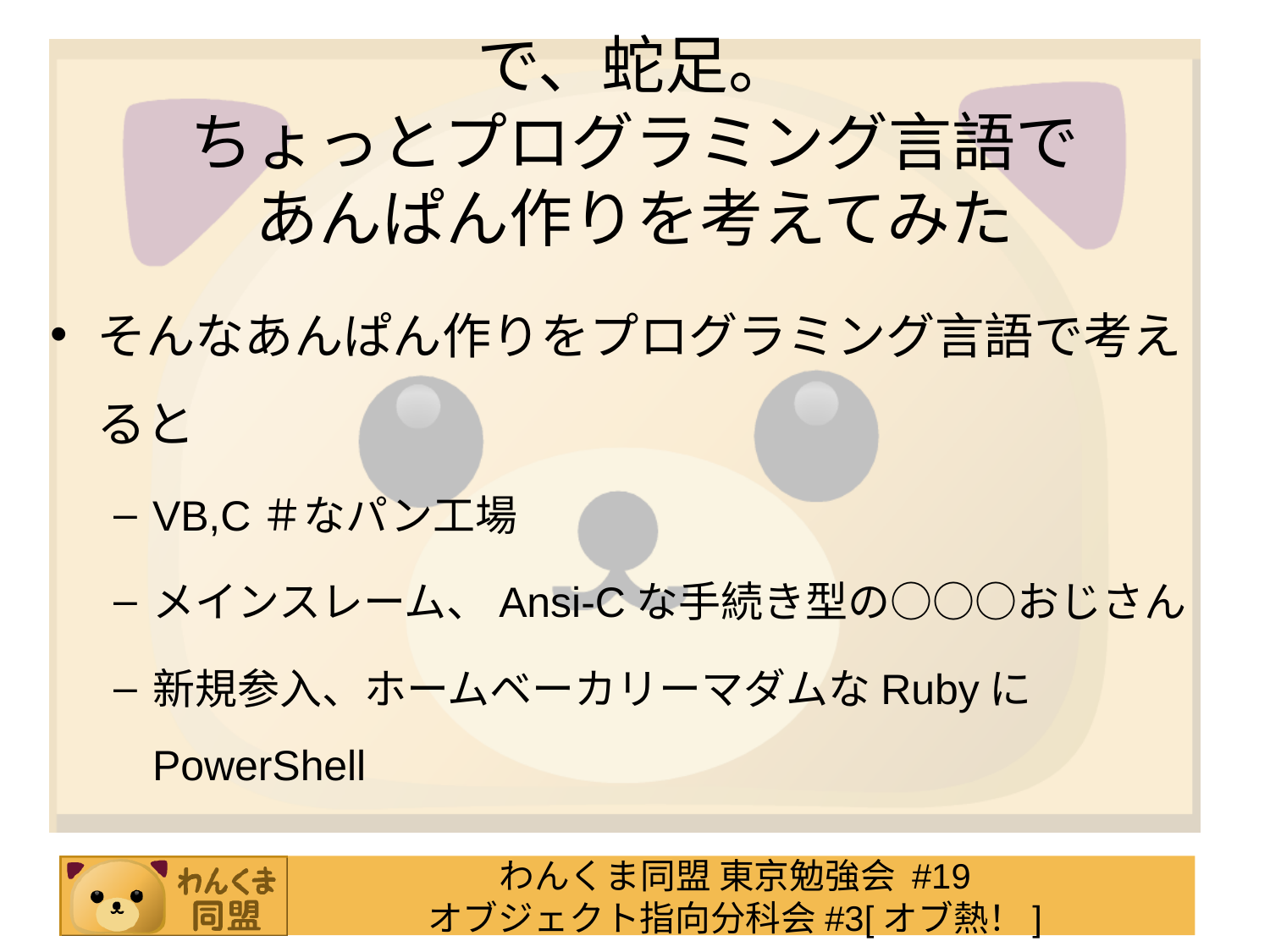

# で、蛇足。 ちょっとプログラミング言語で あんぱん作りを考えてみた
そんなあんぱん作りをプログラミング言語で考えると
VB,C＃なパン工場
メインスレーム、Ansi-Cな手続き型の○○○おじさん
新規参入、ホームベーカリーマダムなRubyにPowerShell